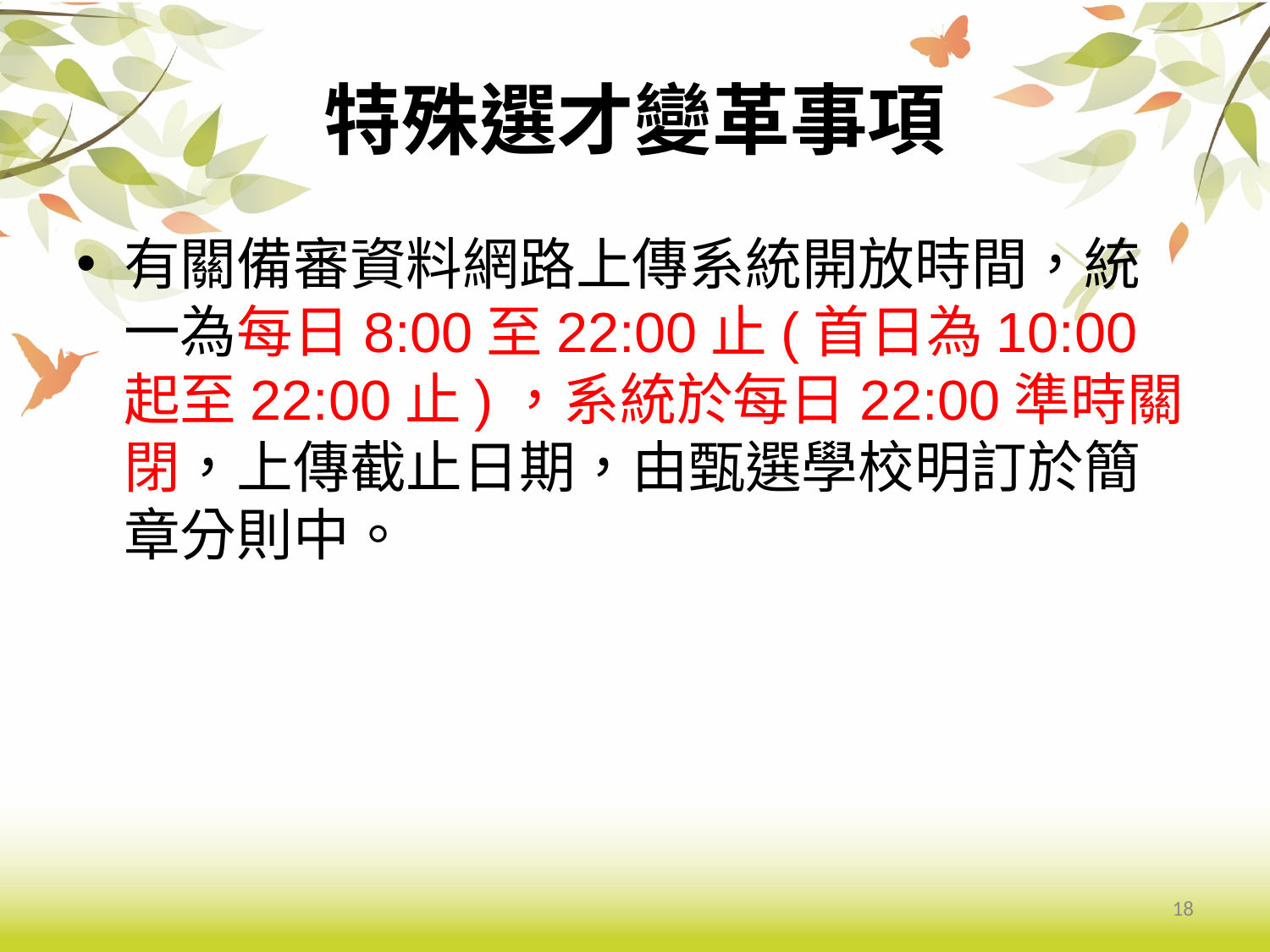

# 特殊選才變革事項
有關備審資料網路上傳系統開放時間，統一為每日8:00至22:00止(首日為10:00起至22:00止)，系統於每日22:00準時關閉，上傳截止日期，由甄選學校明訂於簡章分則中。
18